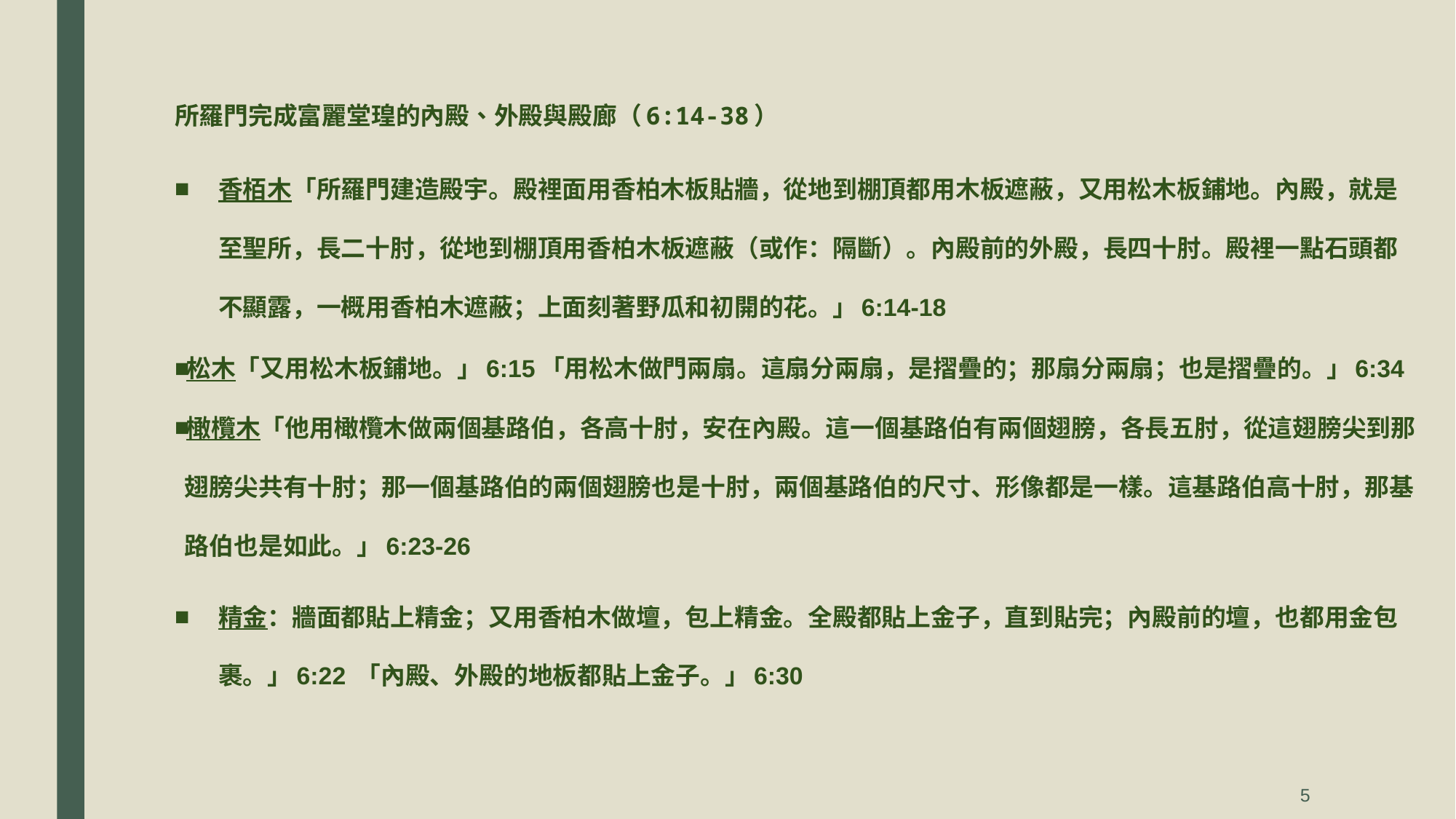

所羅門完成富麗堂瑝的內殿、外殿與殿廊（6:14-38）
香栢木「所羅門建造殿宇。殿裡面用香柏木板貼牆，從地到棚頂都用木板遮蔽，又用松木板鋪地。內殿，就是至聖所，長二十肘，從地到棚頂用香柏木板遮蔽（或作：隔斷）。內殿前的外殿，長四十肘。殿裡一點石頭都不顯露，一概用香柏木遮蔽；上面刻著野瓜和初開的花。」6:14-18
松木「又用松木板鋪地。」6:15「用松木做門兩扇。這扇分兩扇，是摺疊的；那扇分兩扇；也是摺疊的。」6:34
橄欖木「他用橄欖木做兩個基路伯，各高十肘，安在內殿。這一個基路伯有兩個翅膀，各長五肘，從這翅膀尖到那翅膀尖共有十肘；那一個基路伯的兩個翅膀也是十肘，兩個基路伯的尺寸、形像都是一樣。這基路伯高十肘，那基路伯也是如此。」6:23-26
精金：牆面都貼上精金；又用香柏木做壇，包上精金。全殿都貼上金子，直到貼完；內殿前的壇，也都用金包裹。」6:22 「內殿、外殿的地板都貼上金子。」6:30

5